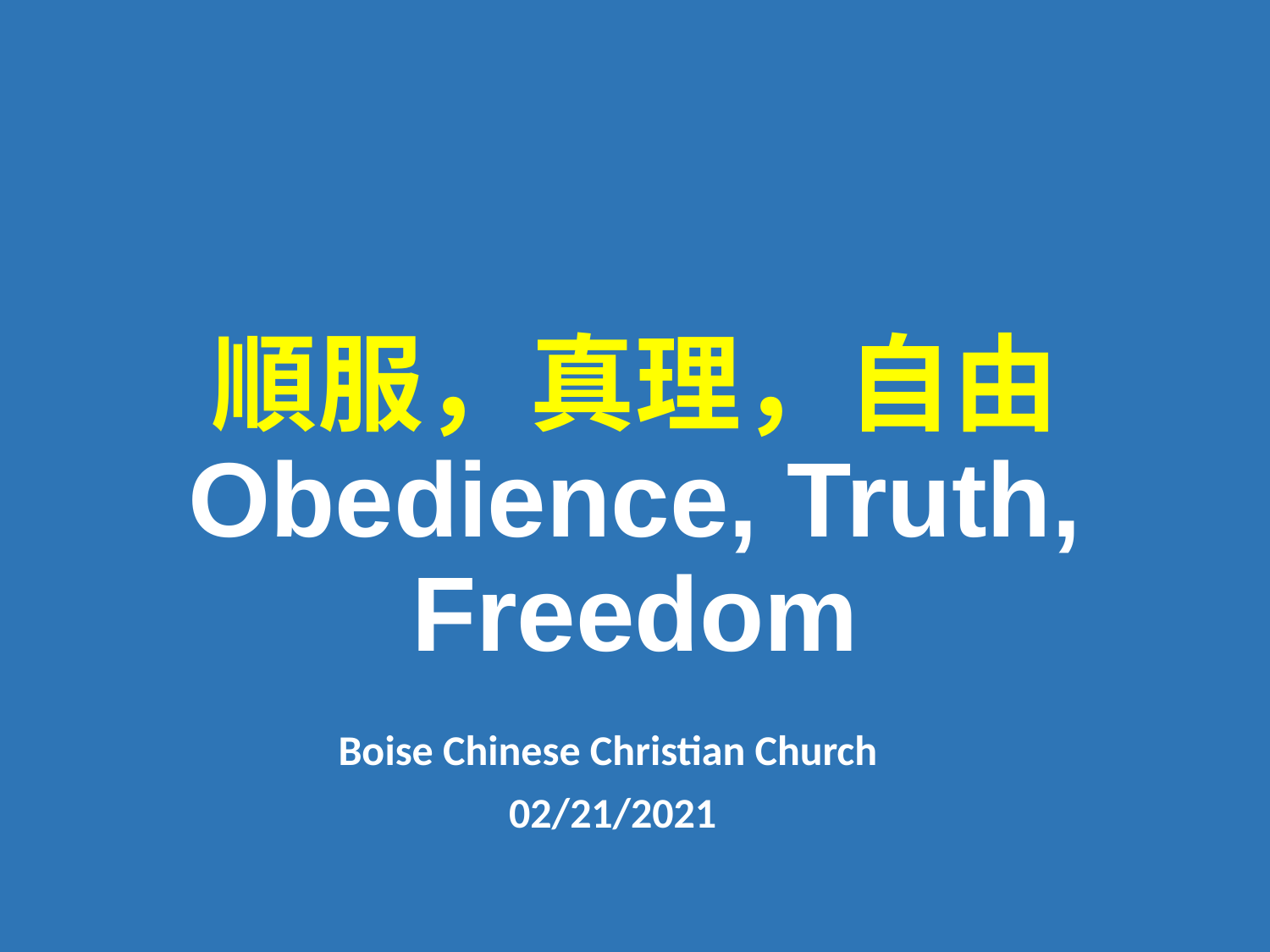

# 順服，真理，自由 Obedience, Truth, Freedom
Boise Chinese Christian Church
02/21/2021